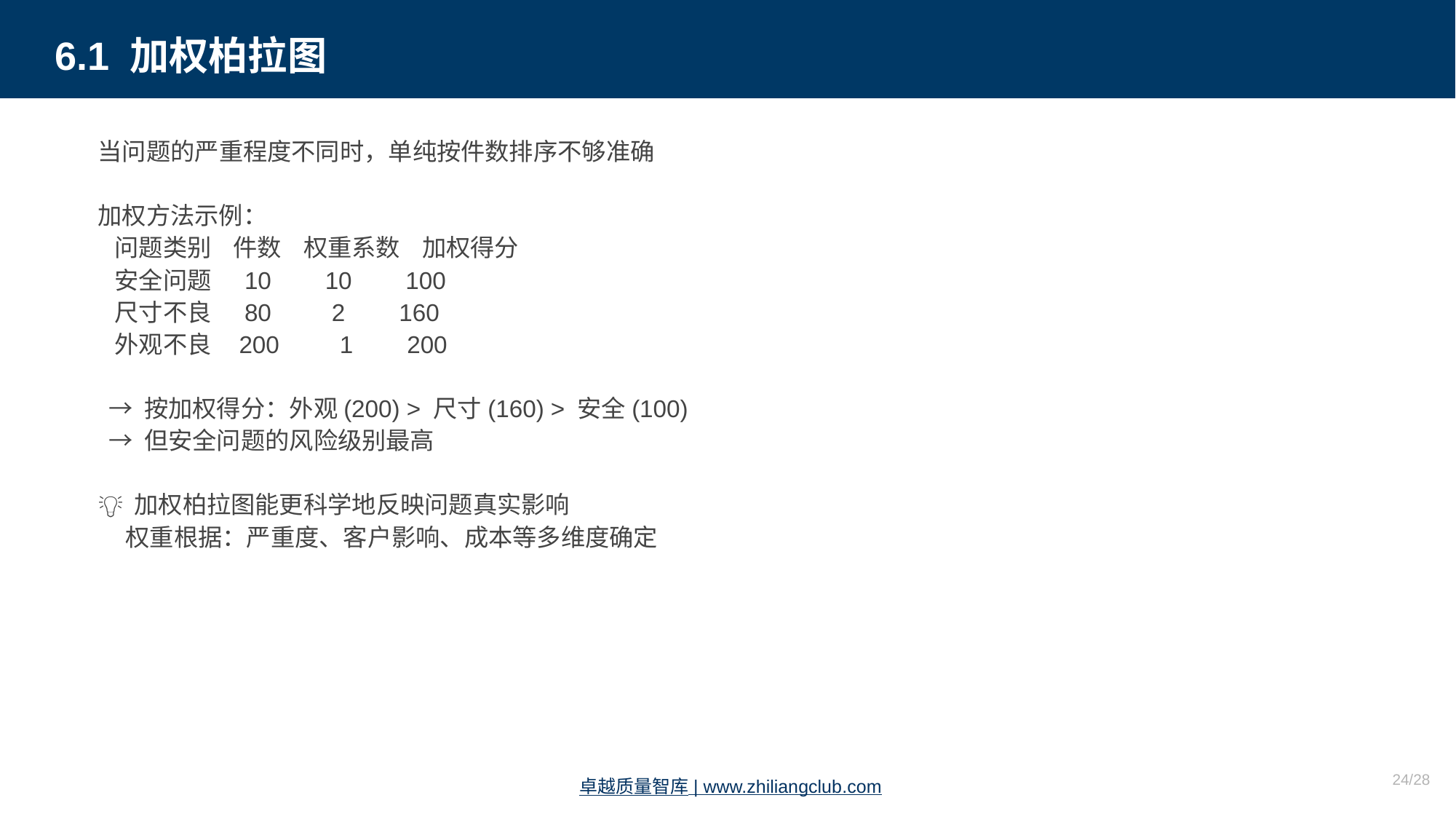

6.1 加权柏拉图
当问题的严重程度不同时，单纯按件数排序不够准确

加权方法示例：
  问题类别    件数    权重系数    加权得分
  安全问题     10        10        100
  尺寸不良     80         2        160
  外观不良    200         1        200

  → 按加权得分：外观(200) > 尺寸(160) > 安全(100)
  → 但安全问题的风险级别最高

💡 加权柏拉图能更科学地反映问题真实影响
    权重根据：严重度、客户影响、成本等多维度确定
24/28